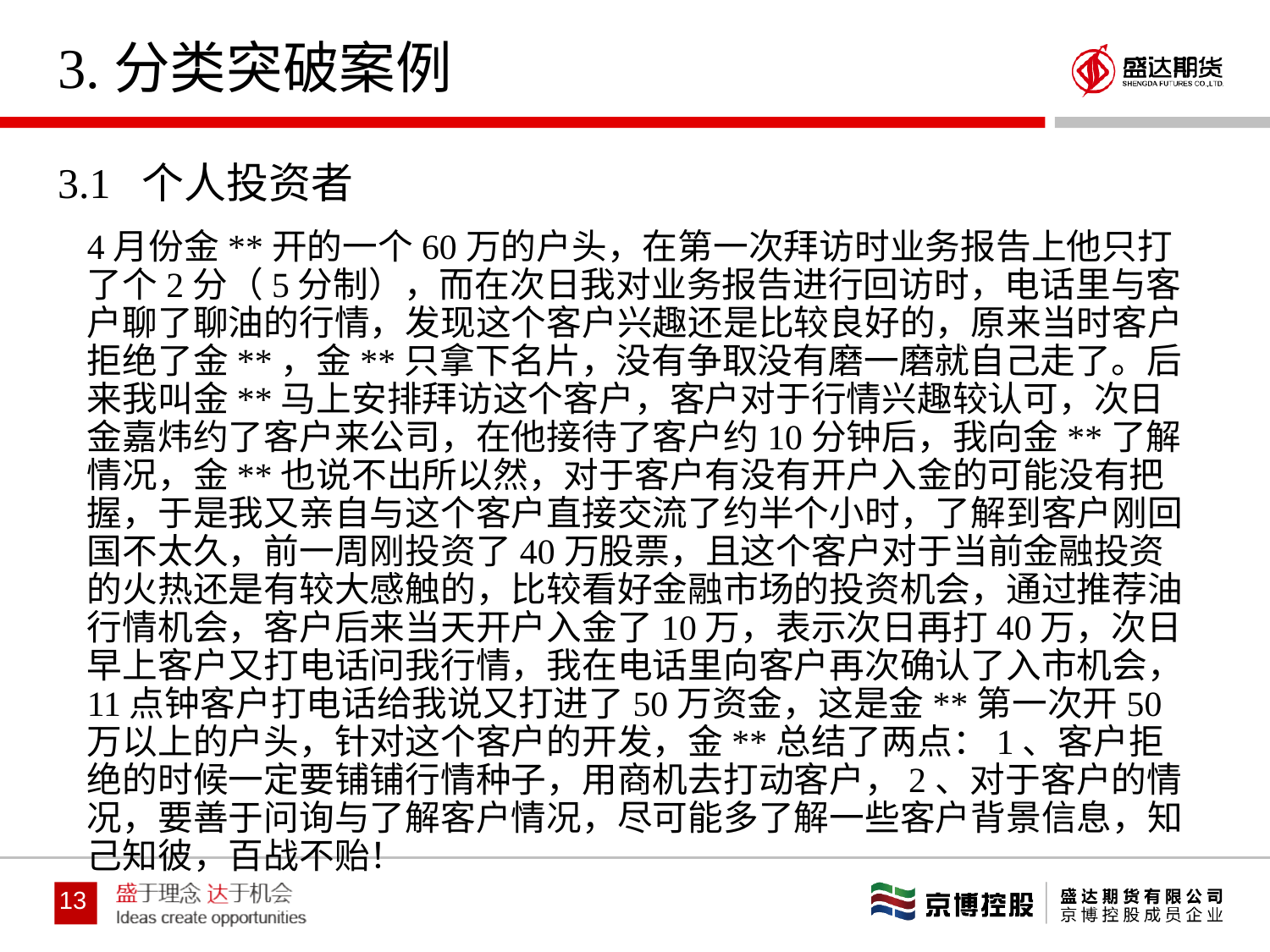

# 3.分类突破案例
3.1  个人投资者
4月份金**开的一个60万的户头，在第一次拜访时业务报告上他只打了个2分（5分制），而在次日我对业务报告进行回访时，电话里与客户聊了聊油的行情，发现这个客户兴趣还是比较良好的，原来当时客户拒绝了金**，金**只拿下名片，没有争取没有磨一磨就自己走了。后来我叫金**马上安排拜访这个客户，客户对于行情兴趣较认可，次日金嘉炜约了客户来公司，在他接待了客户约10分钟后，我向金**了解情况，金**也说不出所以然，对于客户有没有开户入金的可能没有把握，于是我又亲自与这个客户直接交流了约半个小时，了解到客户刚回国不太久，前一周刚投资了40万股票，且这个客户对于当前金融投资的火热还是有较大感触的，比较看好金融市场的投资机会，通过推荐油行情机会，客户后来当天开户入金了10万，表示次日再打40万，次日早上客户又打电话问我行情，我在电话里向客户再次确认了入市机会，11点钟客户打电话给我说又打进了50万资金，这是金**第一次开50万以上的户头，针对这个客户的开发，金**总结了两点：1、客户拒绝的时候一定要铺铺行情种子，用商机去打动客户，2、对于客户的情况，要善于问询与了解客户情况，尽可能多了解一些客户背景信息，知己知彼，百战不贻！